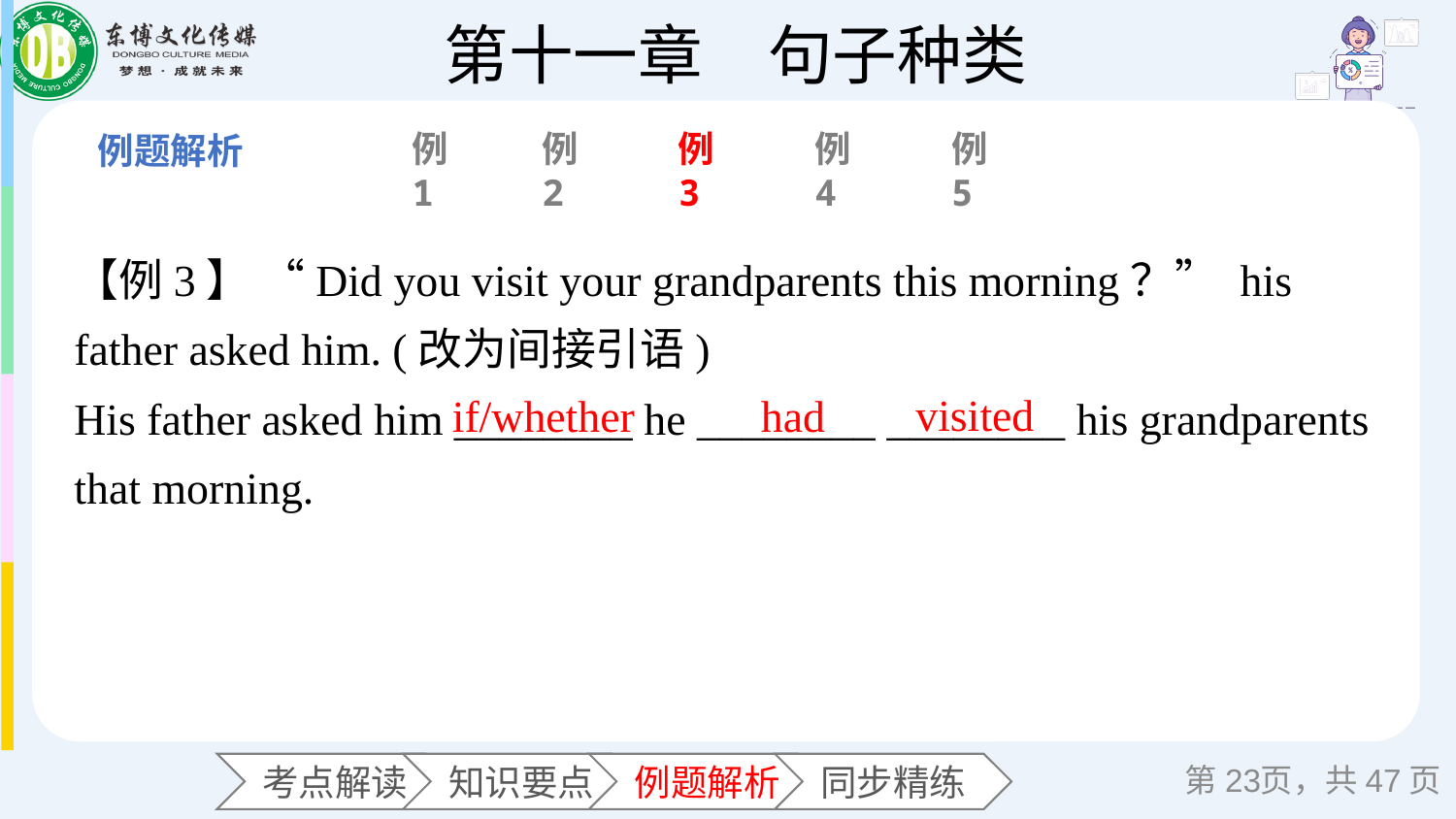

例1
例2
例3
例4
例5
【例3】 “Did you visit your grandparents this morning？” his father asked him. (改为间接引语)
His father asked him ________ he ________ ________ his grandparents that morning.

visited
if/whether
had
第23页，共47页